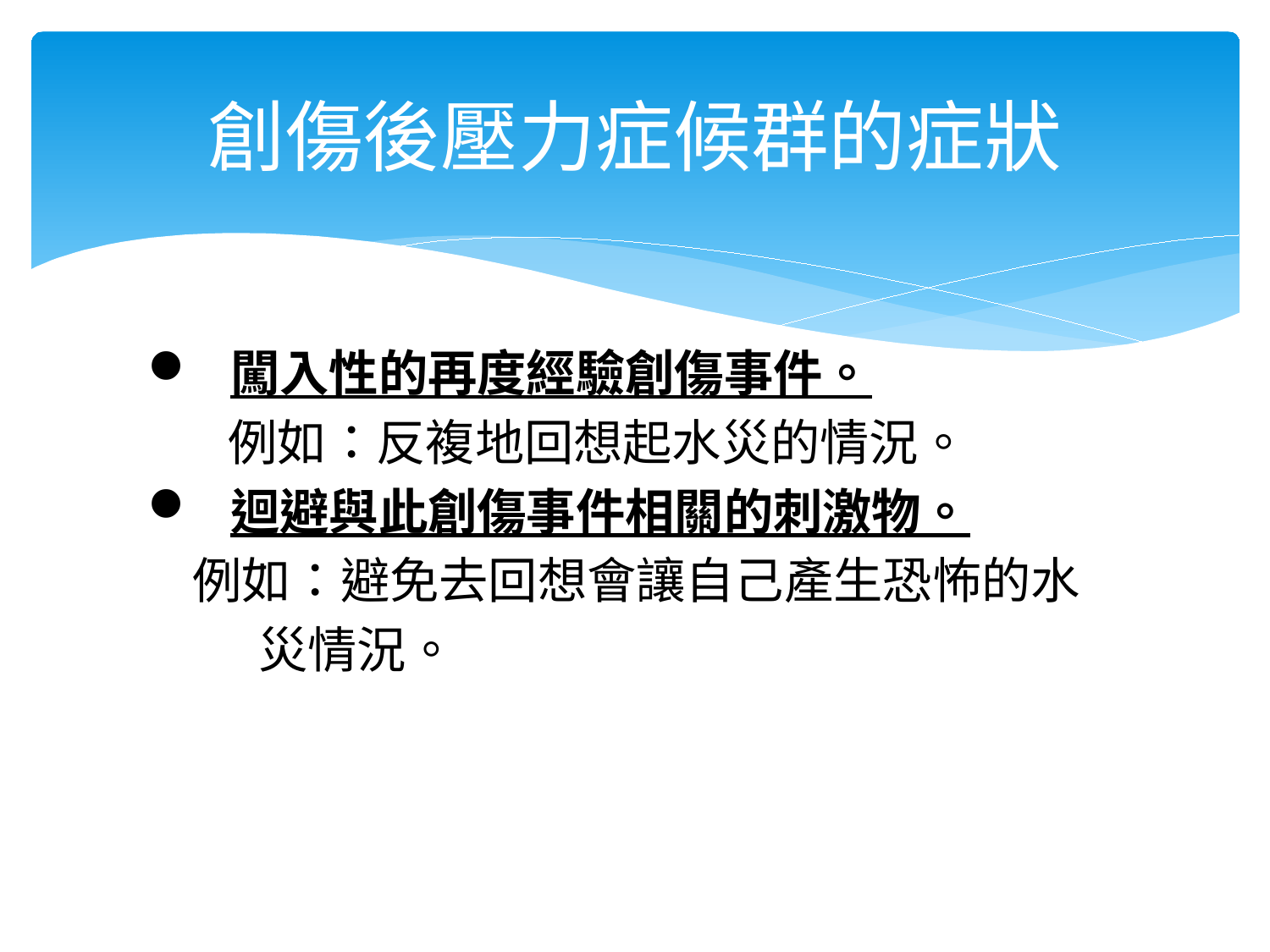

# 創傷後壓力症候群的症狀
  闖入性的再度經驗創傷事件。
例如：反複地回想起水災的情況。
  迴避與此創傷事件相關的刺激物。
   例如：避免去回想會讓自己產生恐怖的水
         災情況。